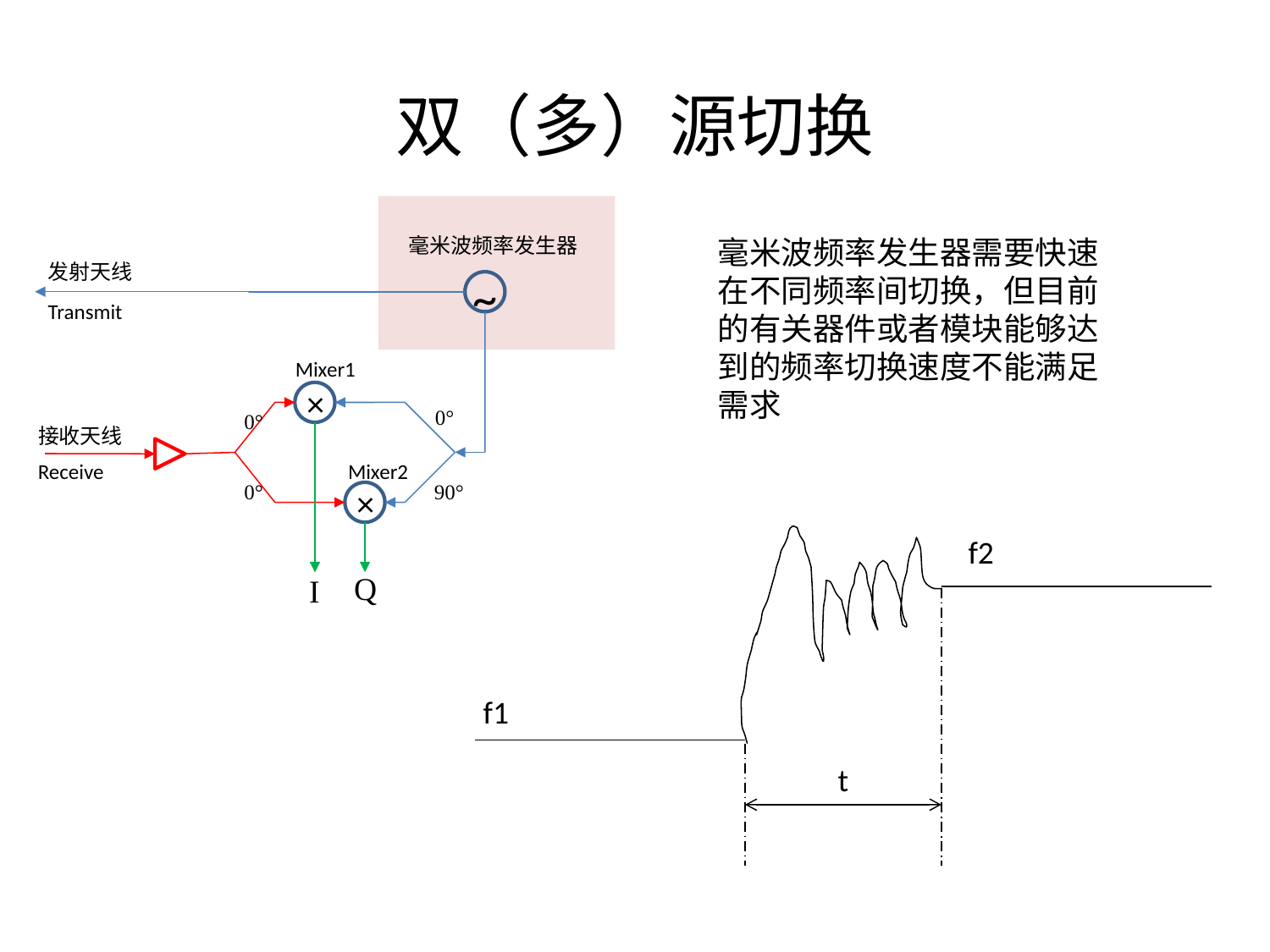

# 双（多）源切换

毫米波频率发生器
发射天线
~
Transmit
Mixer1
×
0°
0°
接收天线

Receive
Mixer2
0°
90°
×
Q
I
毫米波频率发生器需要快速在不同频率间切换，但目前的有关器件或者模块能够达到的频率切换速度不能满足需求

f2
f1
t